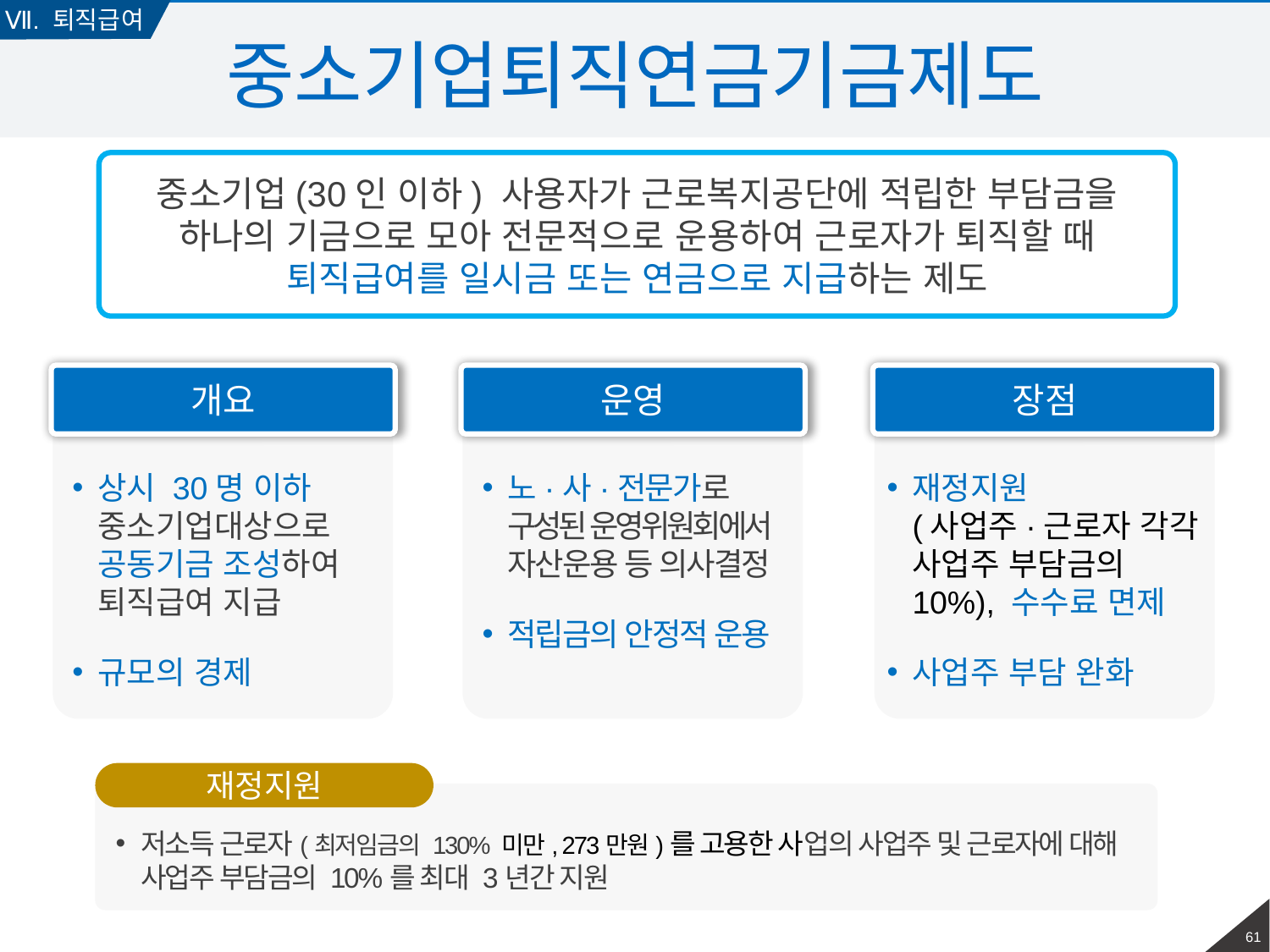

Ⅶ. 퇴직급여

# 중소기업퇴직연금기금제도

중소기업(30인 이하) 사용자가 근로복지공단에 적립한 부담금을 하나의 기금으로 모아 전문적으로 운용하여 근로자가 퇴직할 때 퇴직급여를 일시금 또는 연금으로 지급하는 제도

개요
운영
장점

상시 30명 이하 중소기업대상으로 공동기금 조성하여 퇴직급여 지급
규모의 경제
노·사·전문가로 구성된 운영위원회에서 자산운용 등 의사결정
적립금의 안정적 운용
재정지원
(사업주·근로자 각각 사업주 부담금의 10%), 수수료 면제
사업주 부담 완화
재정지원

저소득 근로자(최저임금의 130% 미만, 273만원)를 고용한 사업의 사업주 및 근로자에 대해 사업주 부담금의 10%를 최대 3년간 지원

61